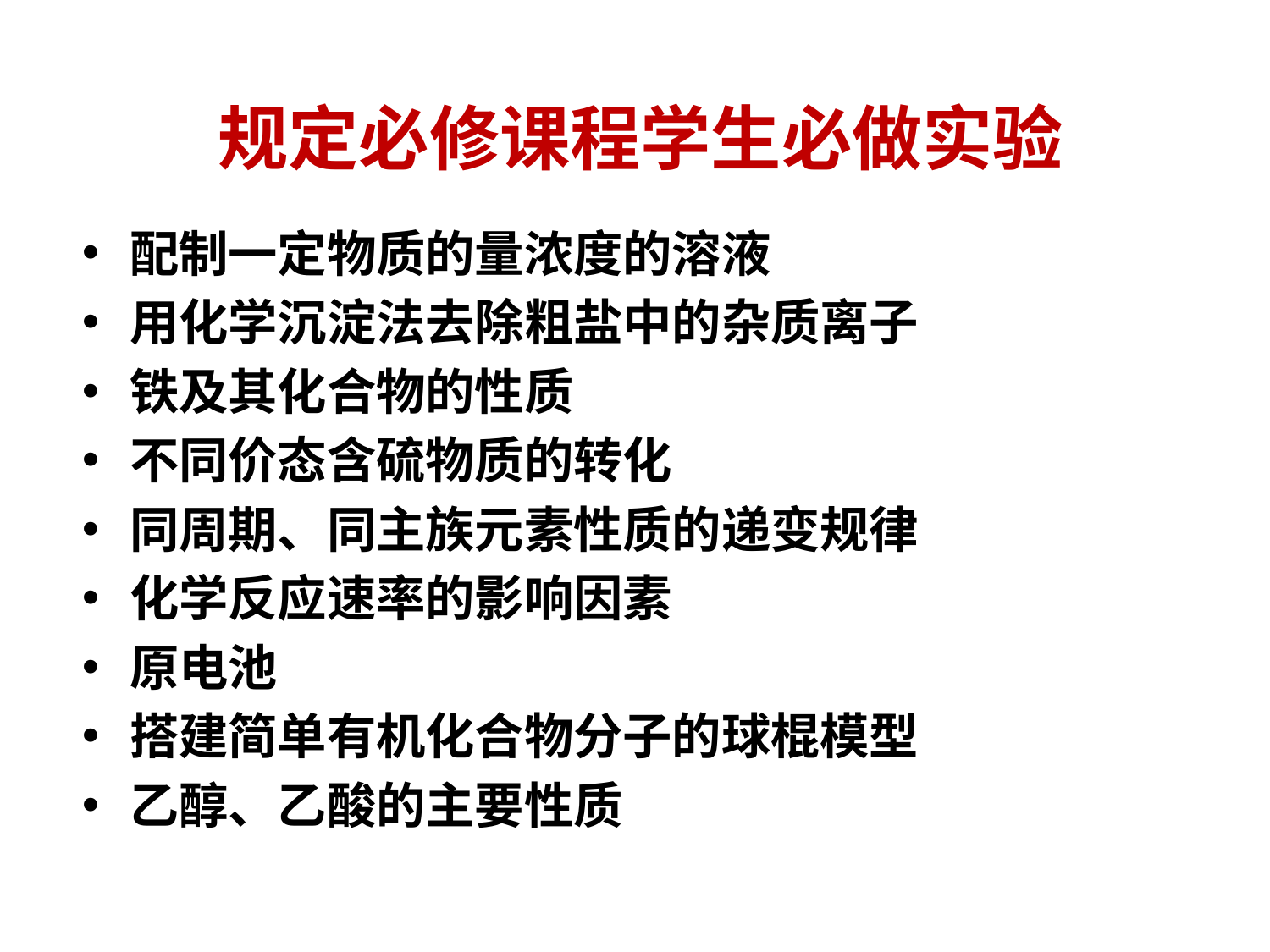

# 规定必修课程学生必做实验
配制一定物质的量浓度的溶液
用化学沉淀法去除粗盐中的杂质离子
铁及其化合物的性质
不同价态含硫物质的转化
同周期、同主族元素性质的递变规律
化学反应速率的影响因素
原电池
搭建简单有机化合物分子的球棍模型
乙醇、乙酸的主要性质